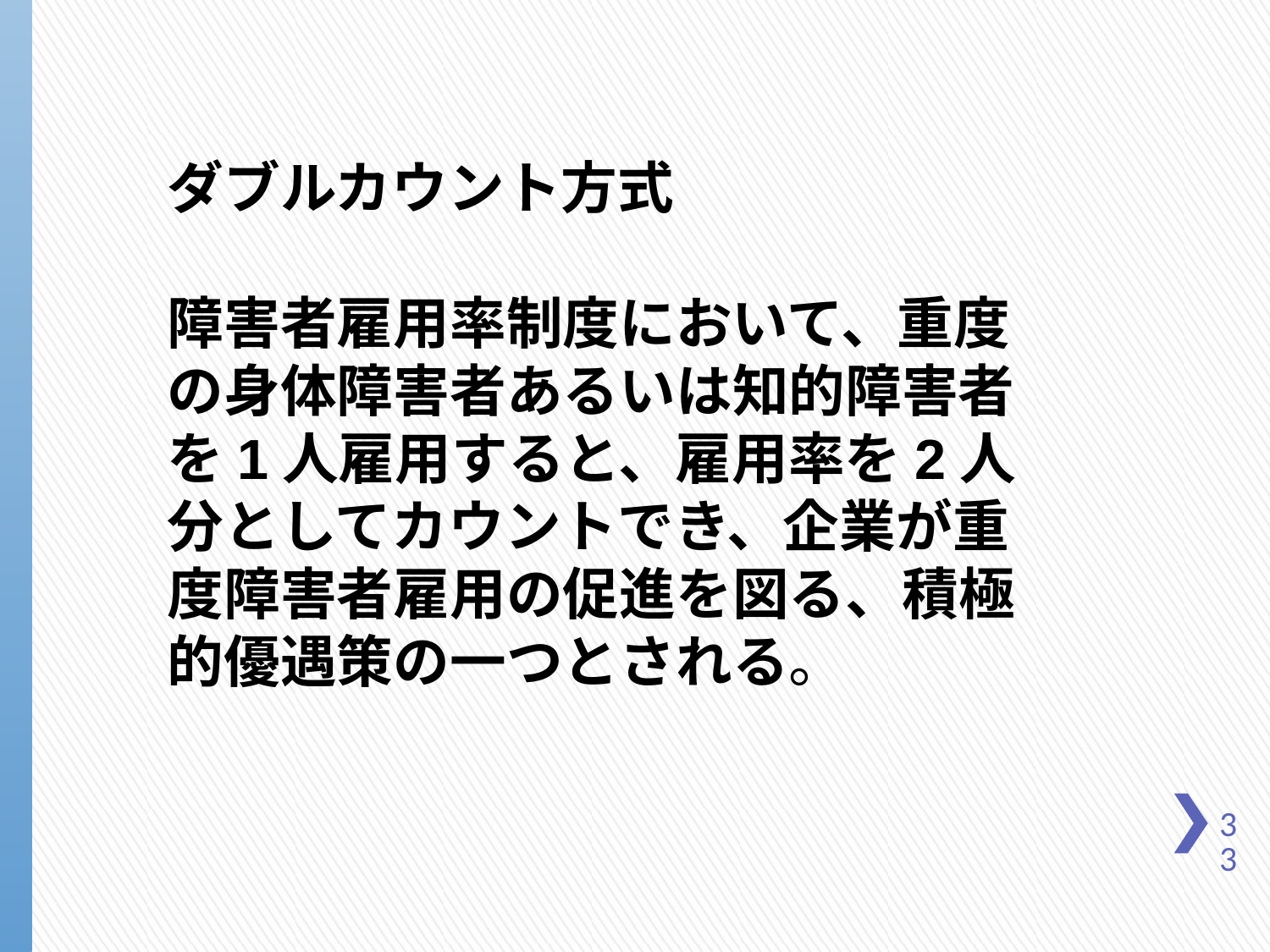

ダブルカウント方式

障害者雇用率制度において、重度の身体障害者あるいは知的障害者を1人雇用すると、雇用率を2人分としてカウントでき、企業が重度障害者雇用の促進を図る、積極的優遇策の一つとされる。
33